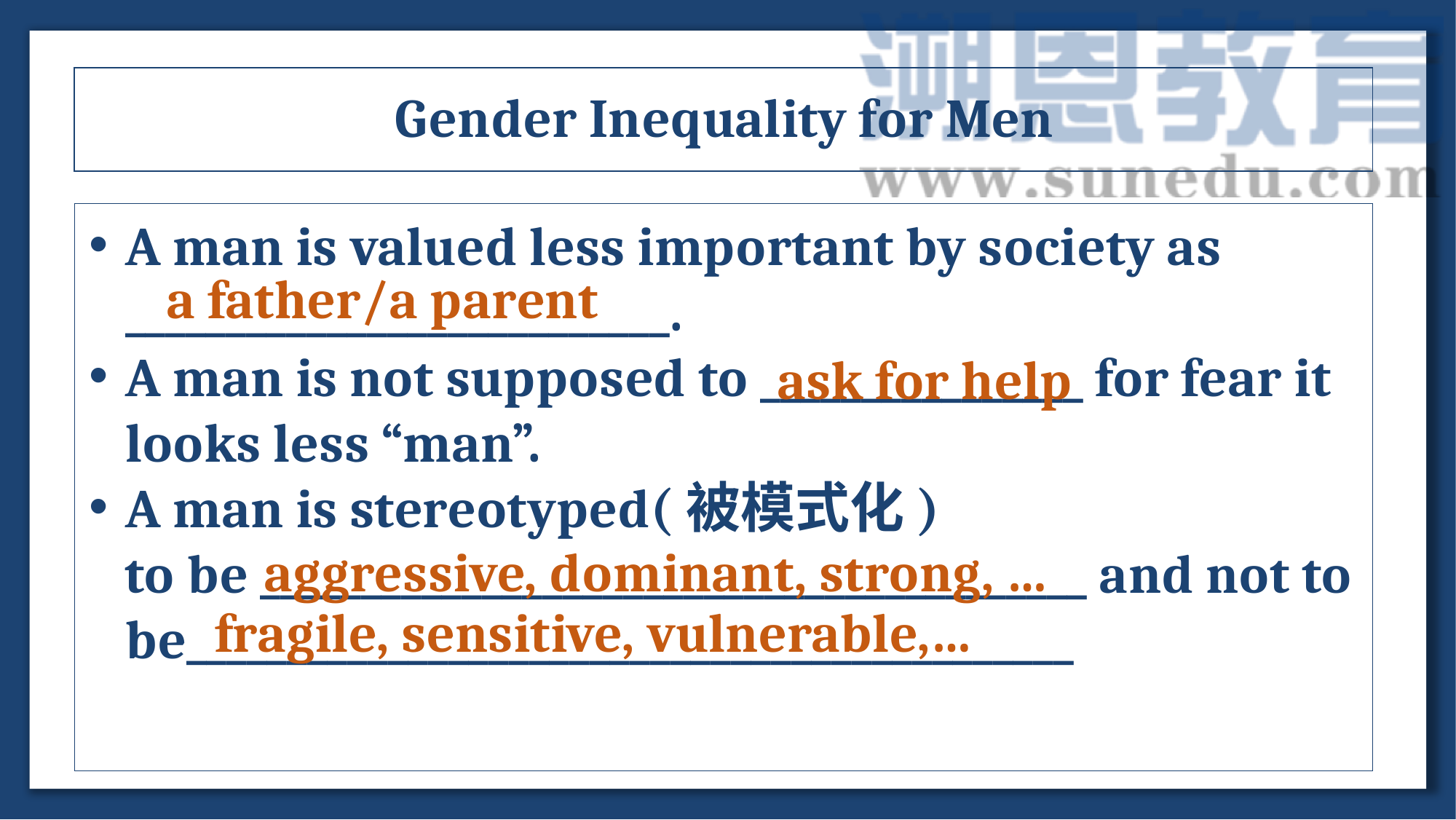

Gender Inequality for Men
A man is valued less important by society as ___________________________.
A man is not supposed to ________________ for fear it looks less “man”.
A man is stereotyped(被模式化)
   to be _________________________________________ and not to be____________________________________________
a father/a parent
ask for help
aggressive, dominant, strong, …
fragile, sensitive, vulnerable,…